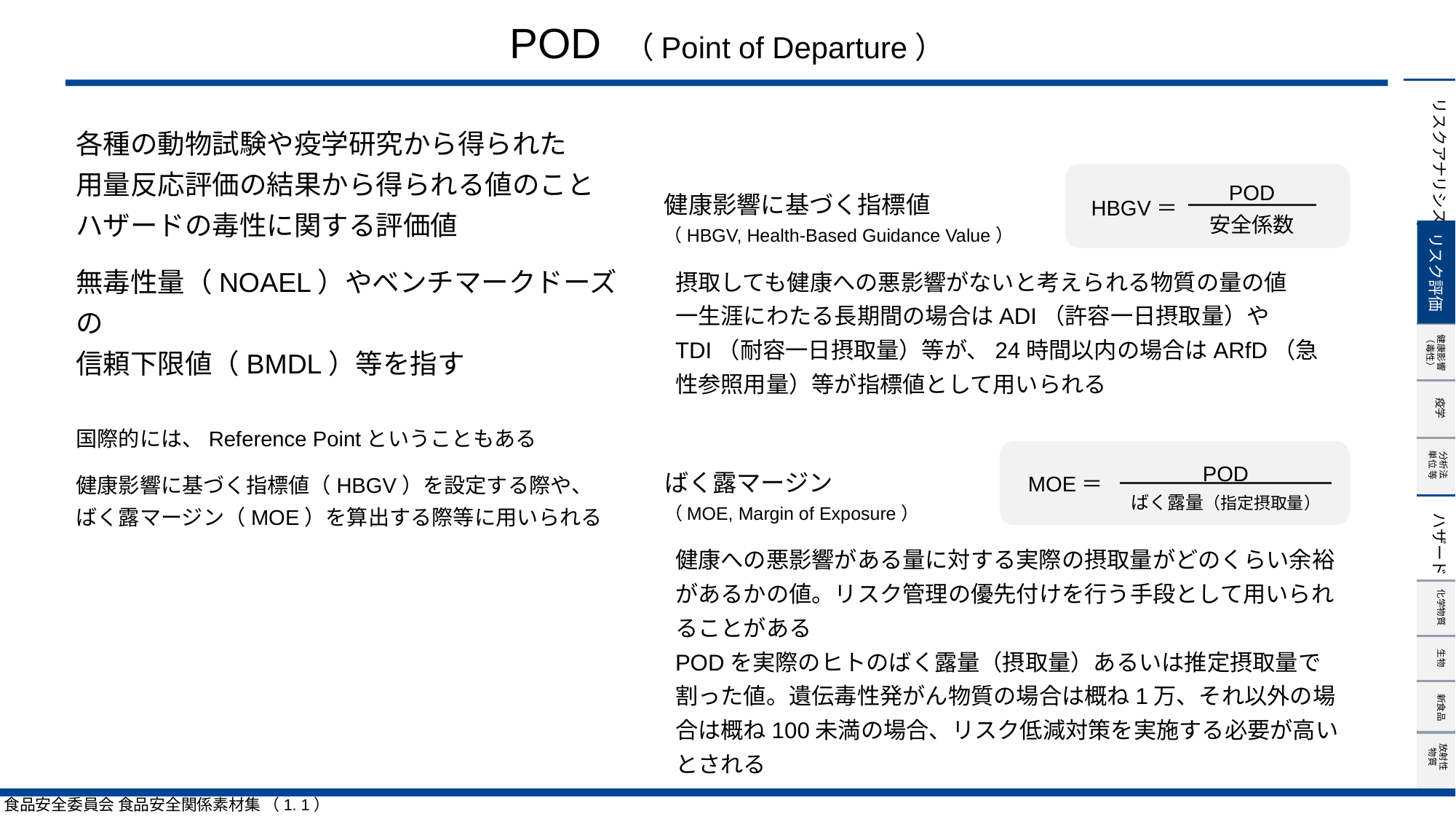

# POD （Point of Departure）
各種の動物試験や疫学研究から得られた
用量反応評価の結果から得られる値のこと
ハザードの毒性に関する評価値
無毒性量（NOAEL）やベンチマークドーズの
信頼下限値（BMDL）等を指す

国際的には、Reference Pointということもある
健康影響に基づく指標値（HBGV）を設定する際や、
ばく露マージン（MOE）を算出する際等に用いられる

POD
安全係数
健康影響に基づく指標値
（HBGV, Health-Based Guidance Value）
摂取しても健康への悪影響がないと考えられる物質の量の値
一生涯にわたる長期間の場合はADI（許容一日摂取量）やTDI（耐容一日摂取量）等が、24時間以内の場合はARfD（急性参照用量）等が指標値として用いられる
HBGV＝
リスク評価

POD
ばく露量（指定摂取量）
ばく露マージン
（MOE, Margin of Exposure）
健康への悪影響がある量に対する実際の摂取量がどのくらい余裕があるかの値。リスク管理の優先付けを行う手段として用いられることがある
PODを実際のヒトのばく露量（摂取量）あるいは推定摂取量で割った値。遺伝毒性発がん物質の場合は概ね1万、それ以外の場合は概ね100未満の場合、リスク低減対策を実施する必要が高いとされる
MOE＝